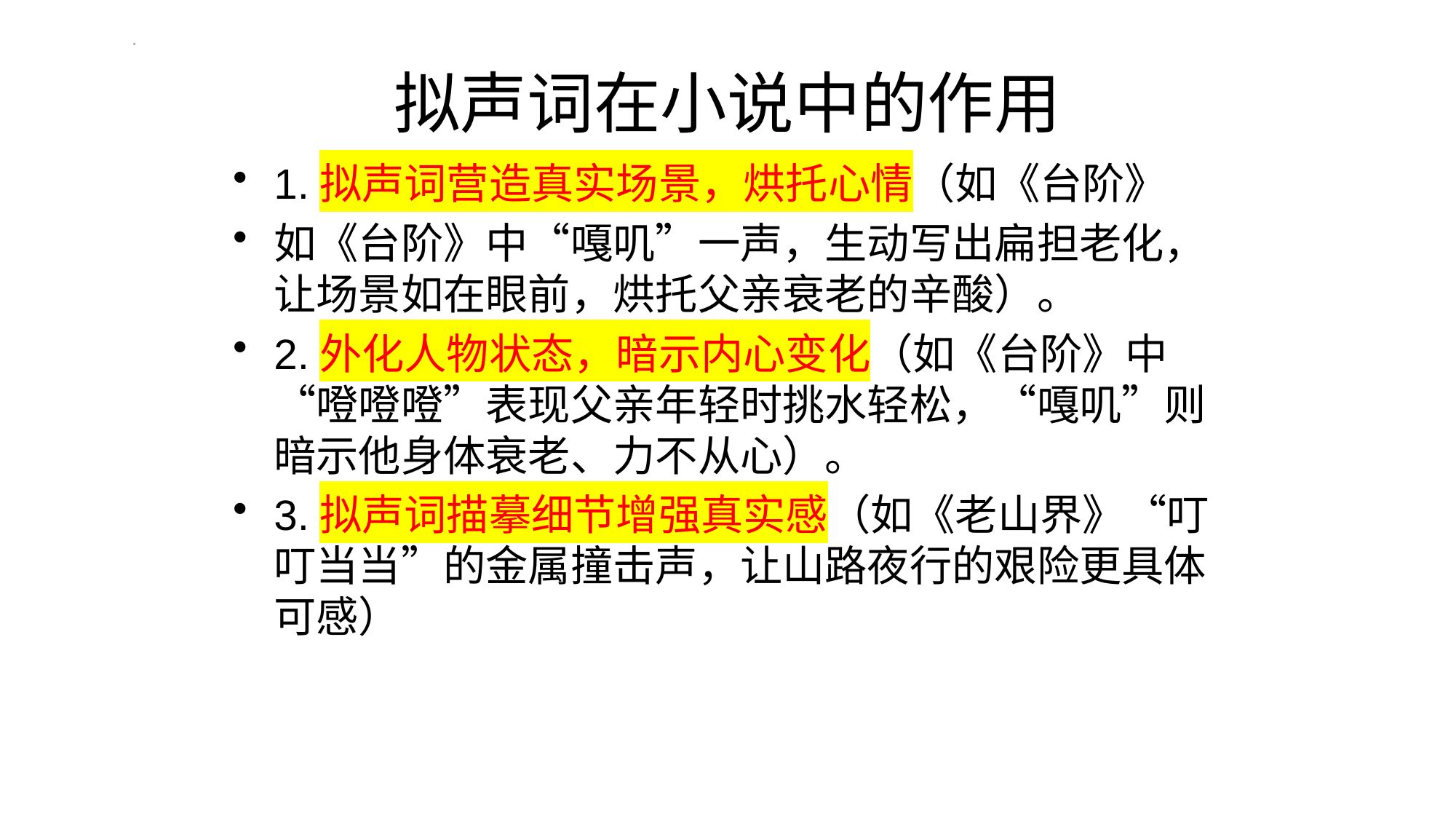

# 拟声词在小说中的作用
1.拟声词营造真实场景，烘托心情（如《台阶》
如《台阶》中“嘎叽”一声，生动写出扁担老化，让场景如在眼前，烘托父亲衰老的辛酸）。
2.外化人物状态，暗示内心变化（如《台阶》中“噔噔噔”表现父亲年轻时挑水轻松，“嘎叽”则暗示他身体衰老、力不从心）。
3.拟声词描摹细节增强真实感（如《老山界》“叮叮当当”的金属撞击声，让山路夜行的艰险更具体可感）